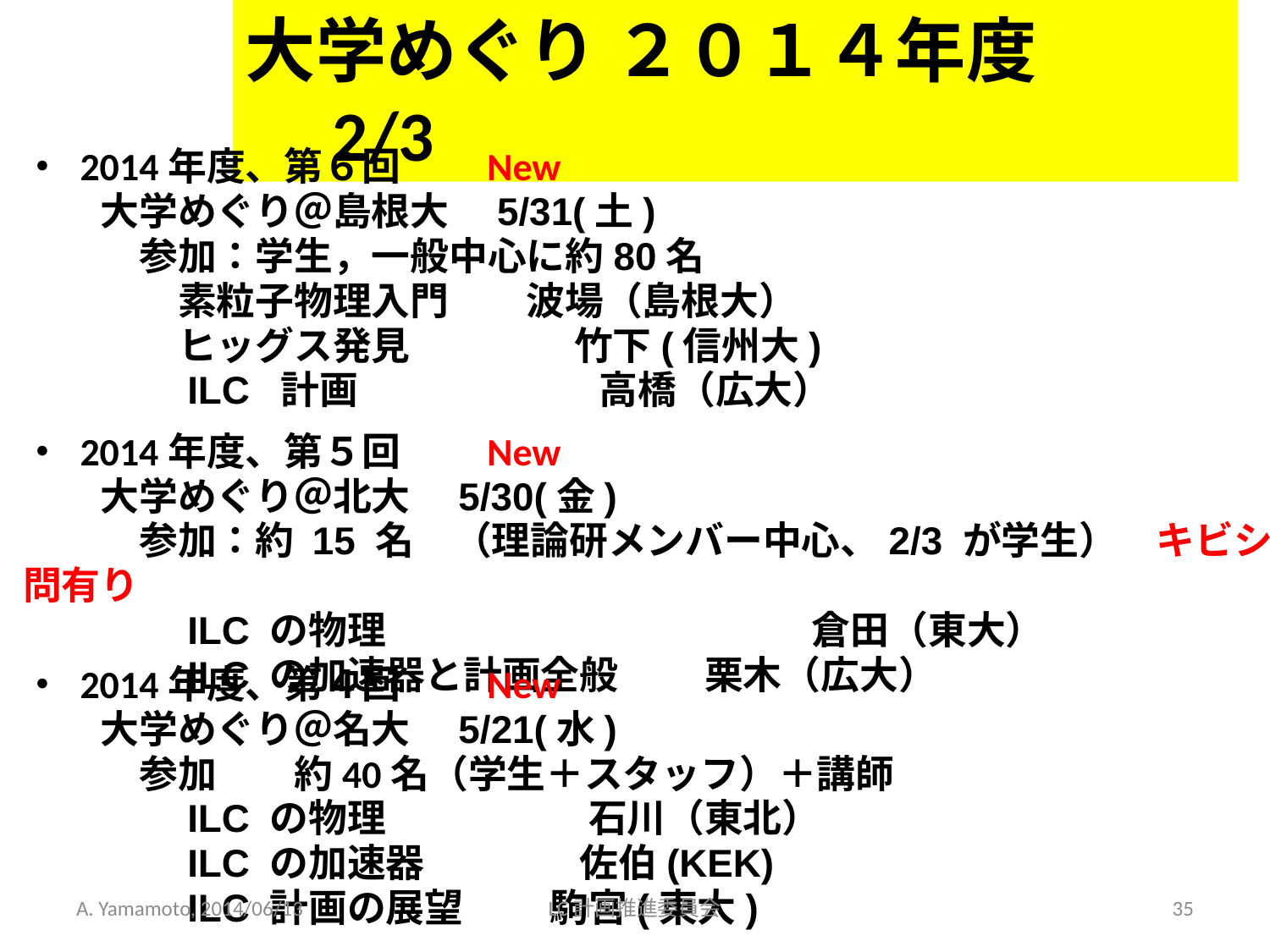

大学めぐり ２０１４年度　　　2/3
・ 2014年度、第６回　　New
　　大学めぐり＠島根大　5/31(土)
　　　参加：学生，一般中心に約80名
　　　　素粒子物理入門　　波場（島根大）
　　　　ヒッグス発見　　　　 竹下(信州大)
　　　　ILC  計画　　　　　　 高橋（広大）

・ 2014年度、第５回　　New
　　大学めぐり＠北大　5/30(金)
　　　参加：約 15 名　（理論研メンバー中心、2/3 が学生）　キビシイ質問有り
　　　　ILC の物理　　　　　　　　　　　倉田（東大）
　　　　ILC の加速器と計画全般　　 栗木（広大）
・ 2014年度、第４回　　New
　　大学めぐり＠名大　5/21(水)
　　　参加　　約40名（学生＋スタッフ）＋講師
　　　　ILC の物理　　　　　 石川（東北）
　　　　ILC の加速器　　　　佐伯(KEK)
　　　　ILC 計画の展望　　 駒宮(東大)

A. Yamamoto, 2014/06/13
LC計画推進委員会
35